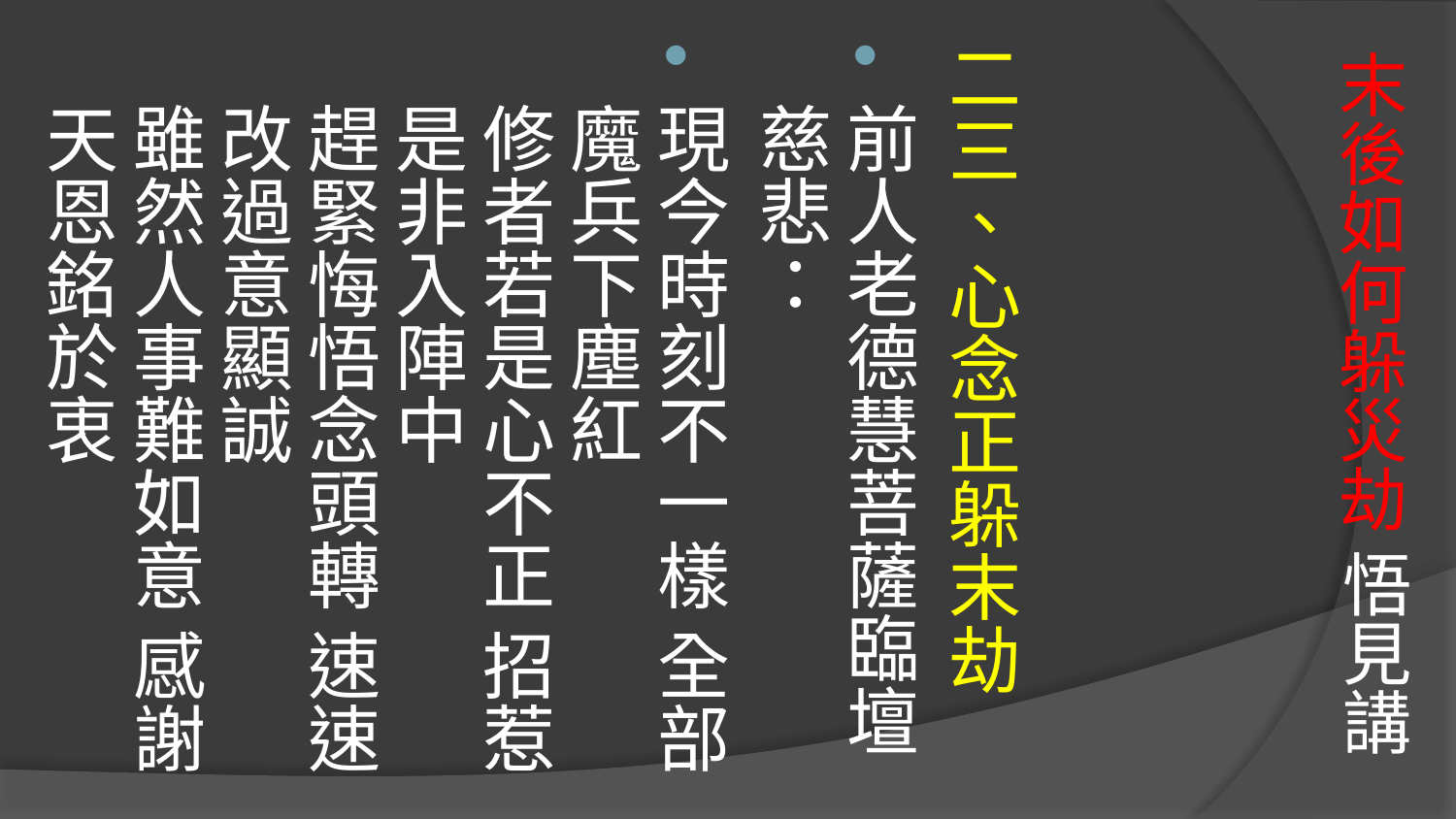

# 末後如何躲災劫 悟見講
二三、心念正躲末劫
前人老德慧菩薩臨壇慈悲：
現今時刻不一樣 全部魔兵下塵紅
修者若是心不正 招惹是非入陣中
趕緊悔悟念頭轉 速速改過意顯誠
雖然人事難如意 感謝天恩銘於衷